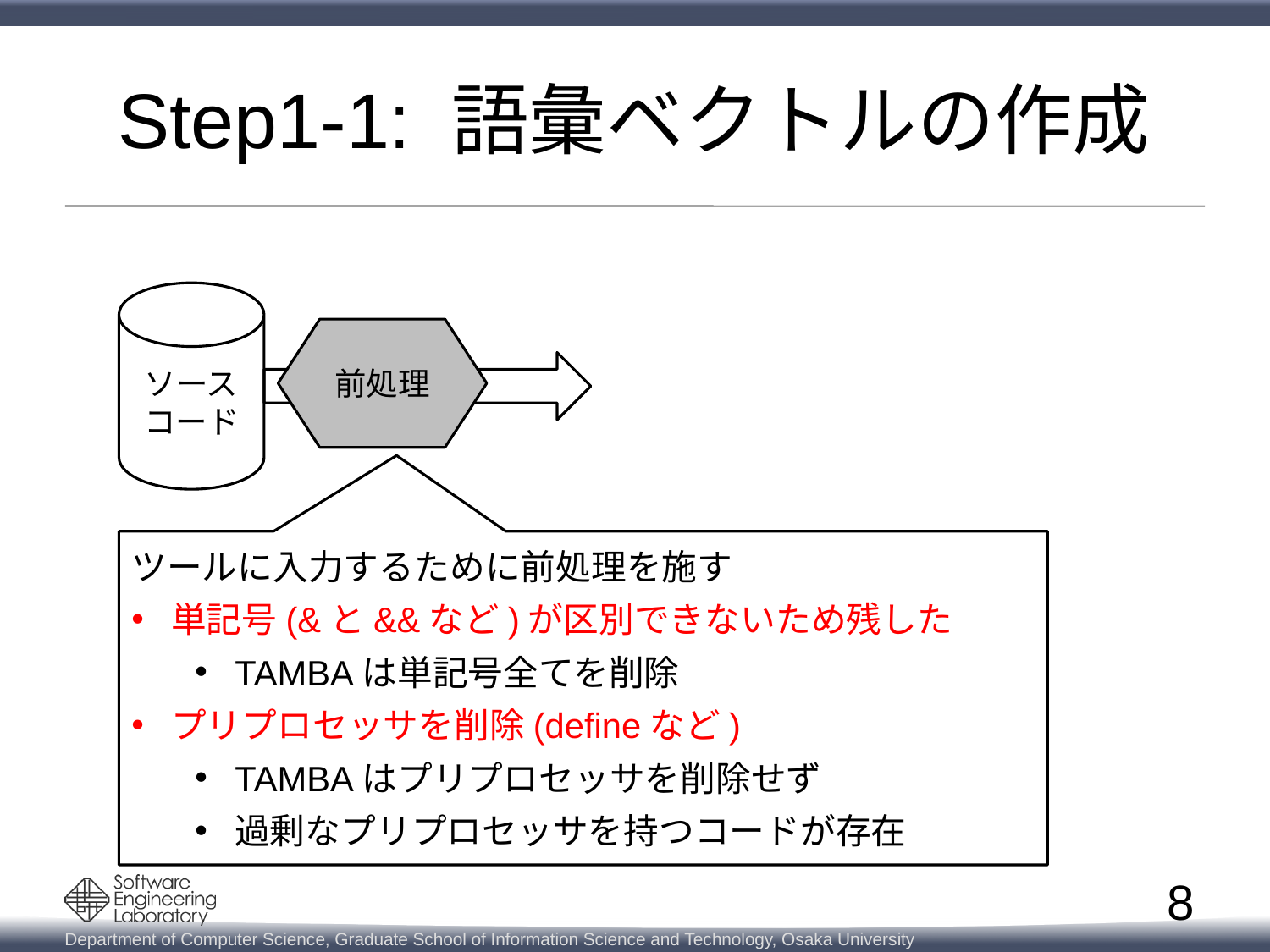

# Step1-1: 語彙ベクトルの作成
ソースコード
前処理

ツールに入力するために前処理を施す
単記号(&と&&など)が区別できないため残した
TAMBAは単記号全てを削除
プリプロセッサを削除(defineなど)
TAMBAはプリプロセッサを削除せず
過剰なプリプロセッサを持つコードが存在
8